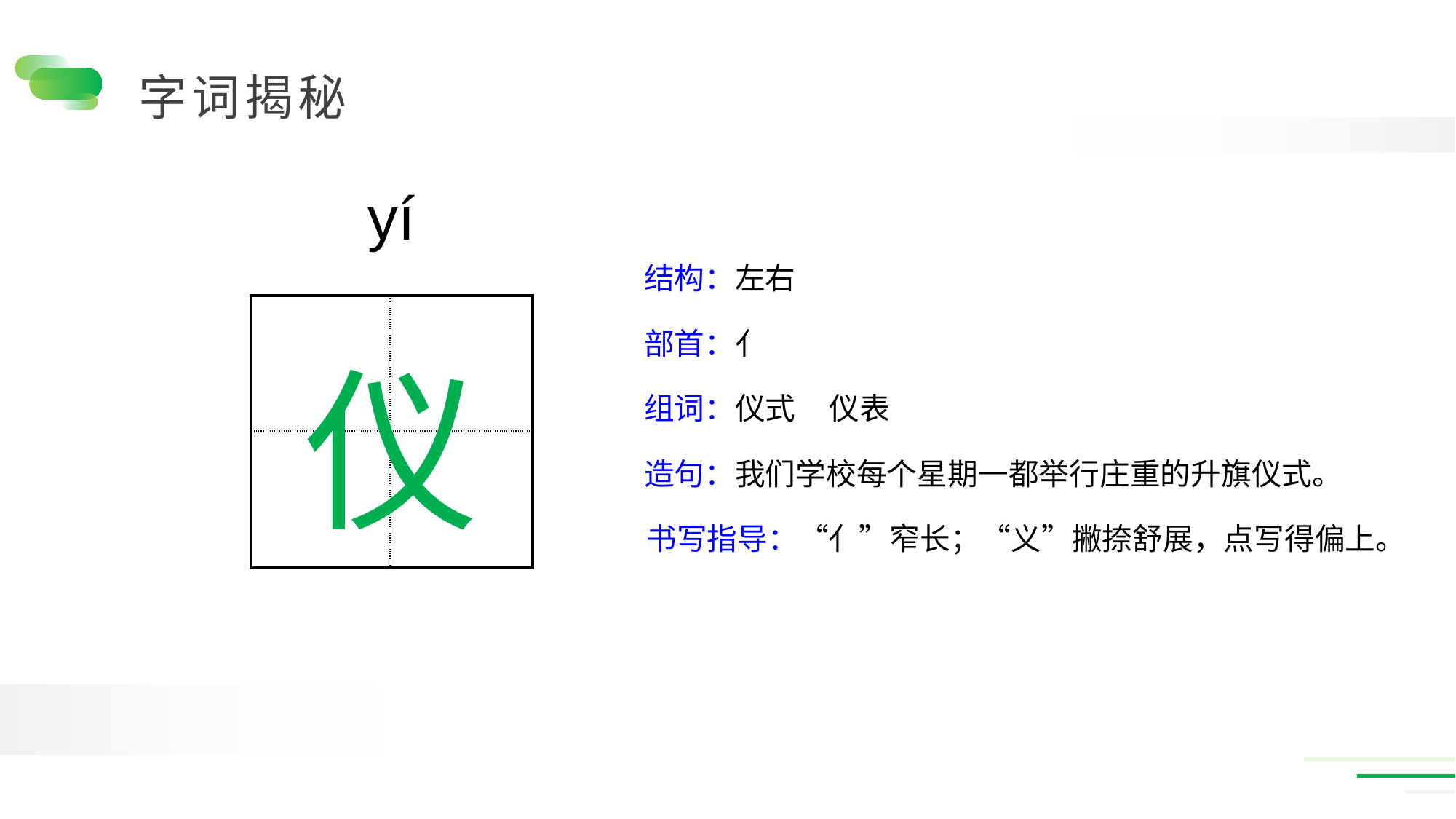

小学学科网  xuekeedu.com
小学学科网  xuekeedu.com
yí
结构：左右
|  |  |
| --- | --- |
|  |  |
部首：亻
仪
组词：仪式     仪表
造句：我们学校每个星期一都举行庄重的升旗仪式。
书写指导：“亻”窄长；“义”撇捺舒展，点写得偏上。